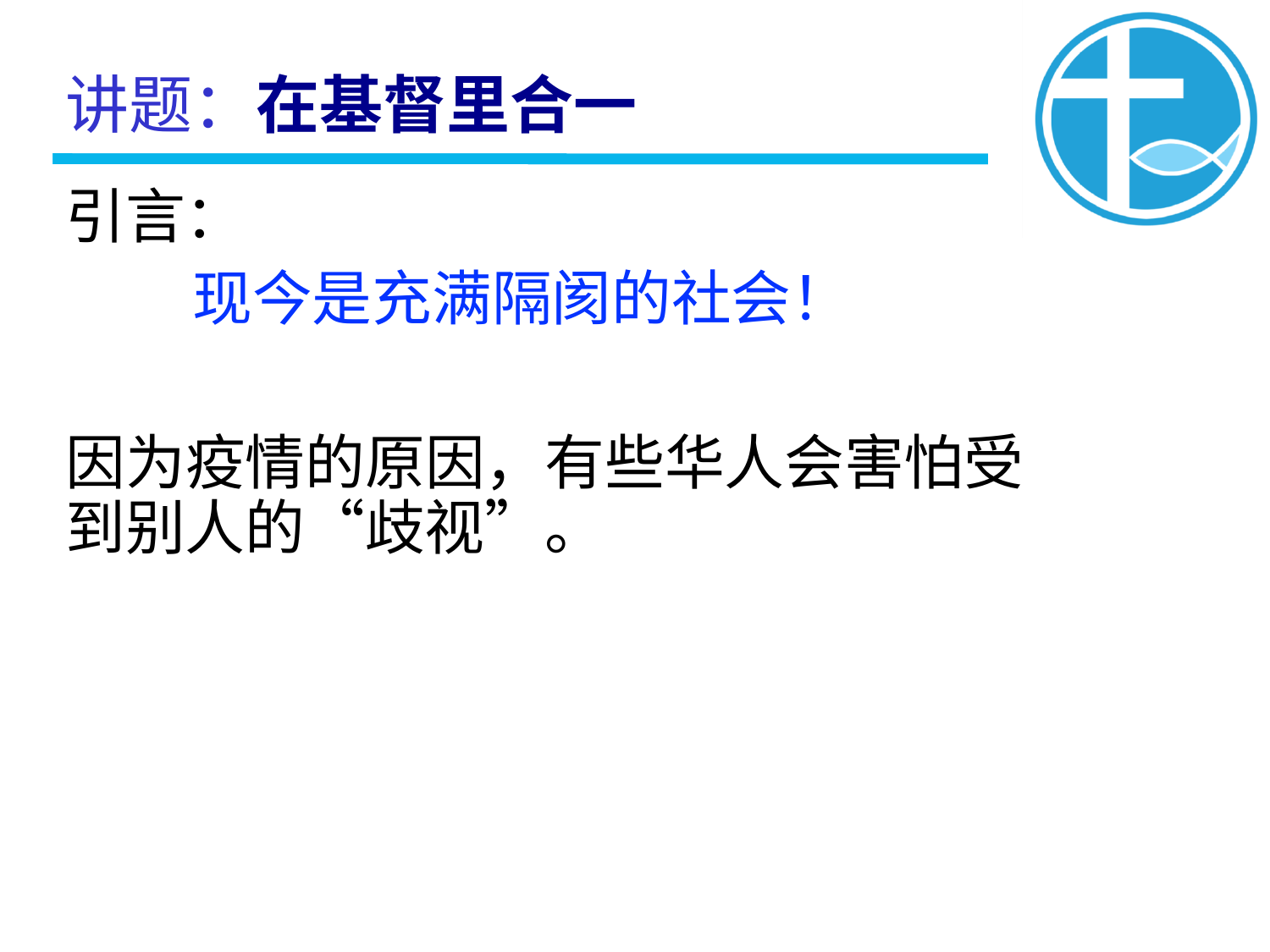

讲题：在基督里合一
引言：
	现今是充满隔阂的社会！

因为疫情的原因，有些华人会害怕受到别人的“歧视”。